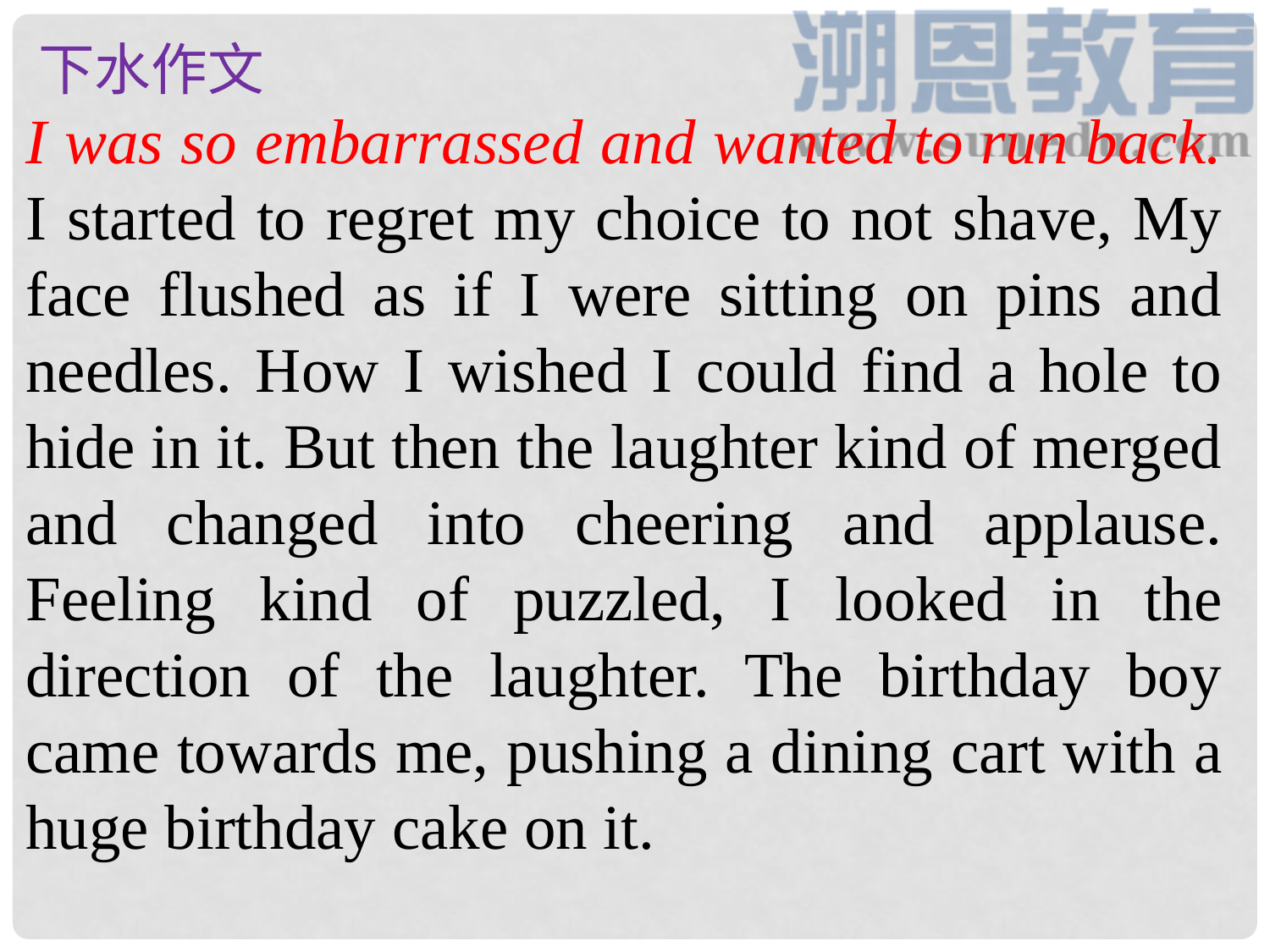

下水作文
I was so embarrassed and wanted to run back. I started to regret my choice to not shave, My face flushed as if I were sitting on pins and needles. How I wished I could find a hole to hide in it. But then the laughter kind of merged and changed into cheering and applause. Feeling kind of puzzled, I looked in the direction of the laughter. The birthday boy came towards me, pushing a dining cart with a huge birthday cake on it.